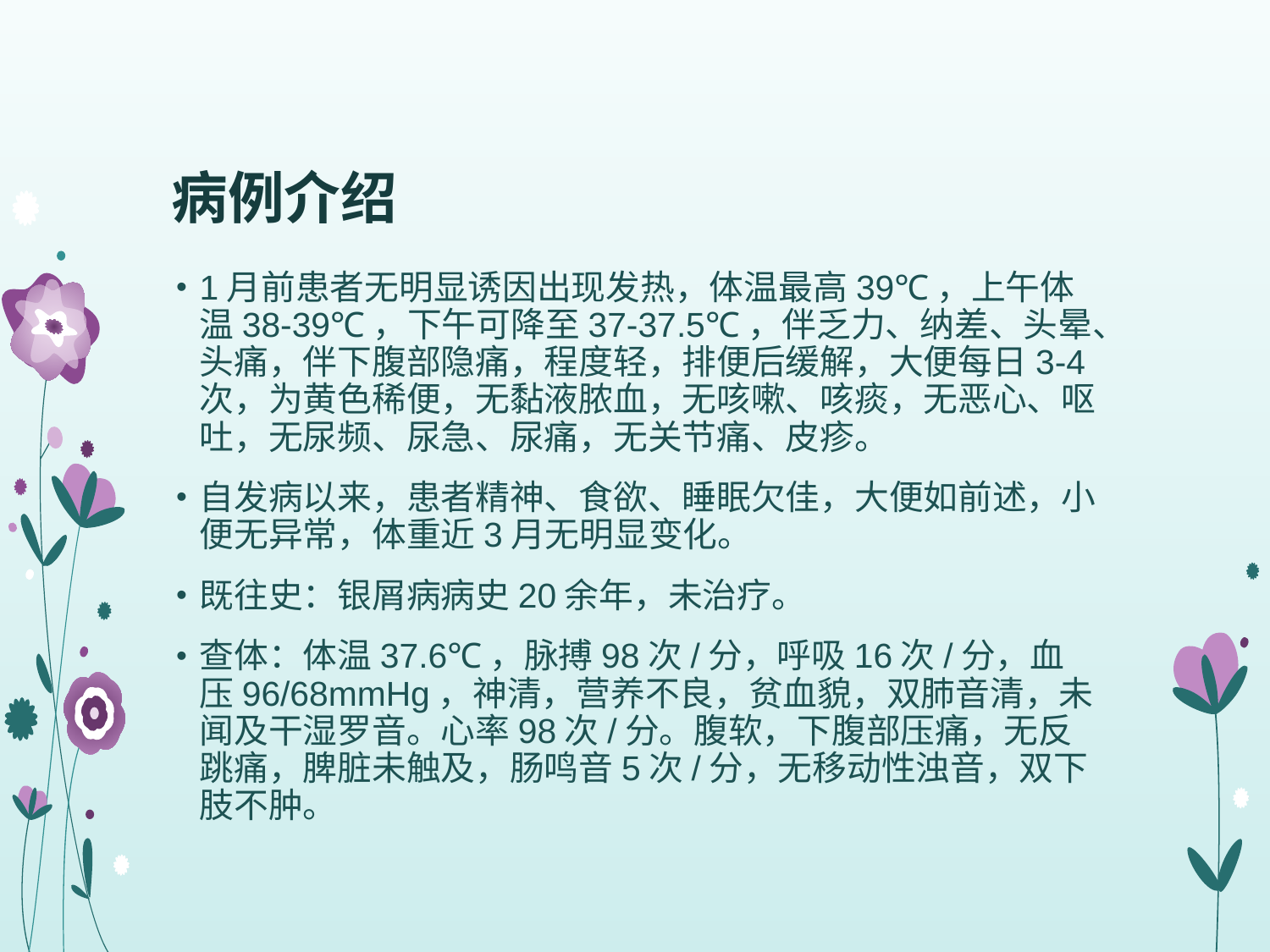

# 病例介绍
1月前患者无明显诱因出现发热，体温最高39℃，上午体温38-39℃，下午可降至37-37.5℃，伴乏力、纳差、头晕、头痛，伴下腹部隐痛，程度轻，排便后缓解，大便每日3-4次，为黄色稀便，无黏液脓血，无咳嗽、咳痰，无恶心、呕吐，无尿频、尿急、尿痛，无关节痛、皮疹。
自发病以来，患者精神、食欲、睡眠欠佳，大便如前述，小便无异常，体重近3月无明显变化。
既往史：银屑病病史20余年，未治疗。
查体：体温37.6℃，脉搏98次/分，呼吸16次/分，血压96/68mmHg，神清，营养不良，贫血貌，双肺音清，未闻及干湿罗音。心率98次/分。腹软，下腹部压痛，无反跳痛，脾脏未触及，肠鸣音5次/分，无移动性浊音，双下肢不肿。